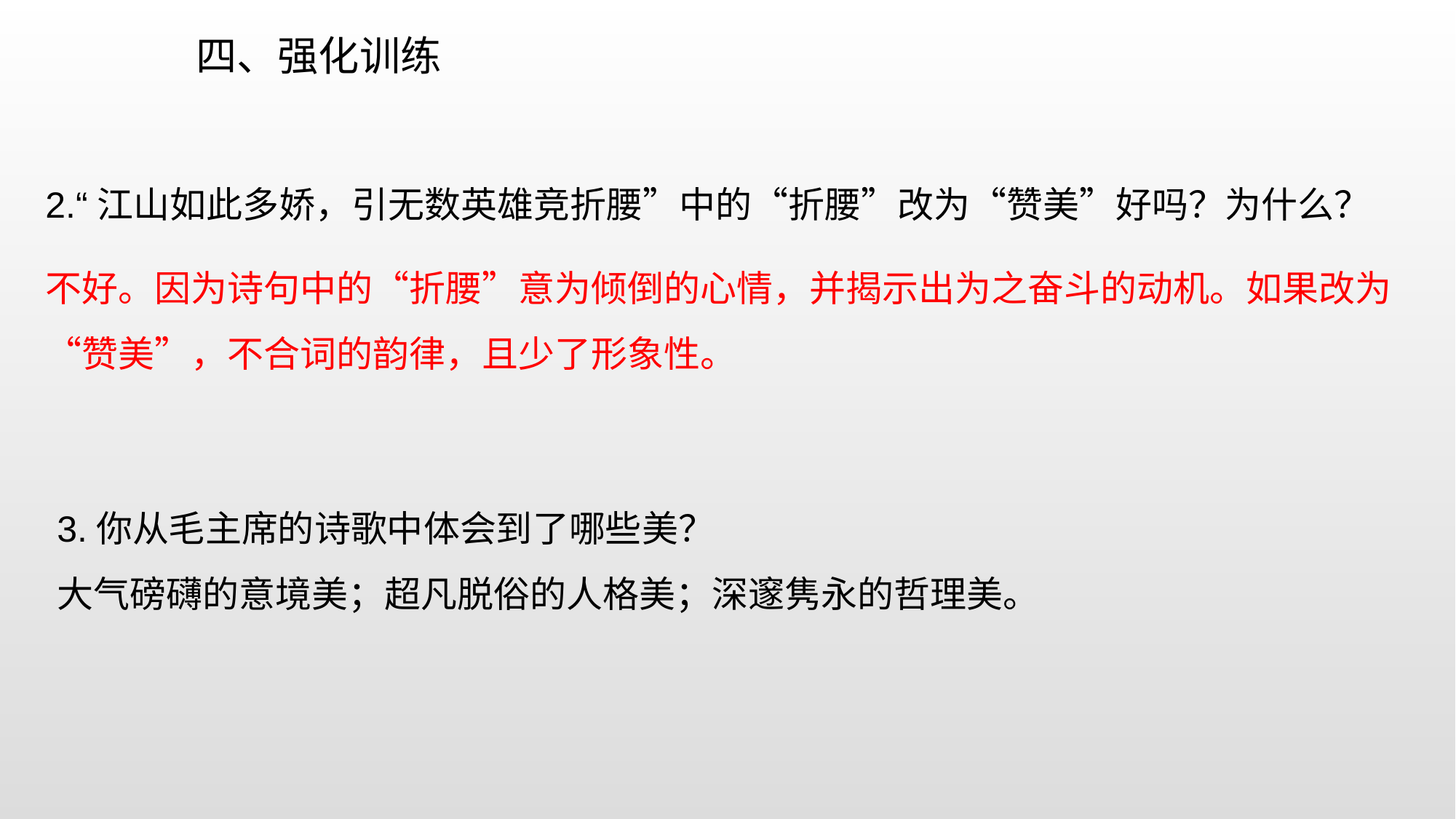

四、强化训练

2.“江山如此多娇，引无数英雄竞折腰”中的“折腰”改为“赞美”好吗？为什么？
不好。因为诗句中的“折腰”意为倾倒的心情，并揭示出为之奋斗的动机。如果改为“赞美”，不合词的韵律，且少了形象性。

3.你从毛主席的诗歌中体会到了哪些美？
大气磅礴的意境美；超凡脱俗的人格美；深邃隽永的哲理美。